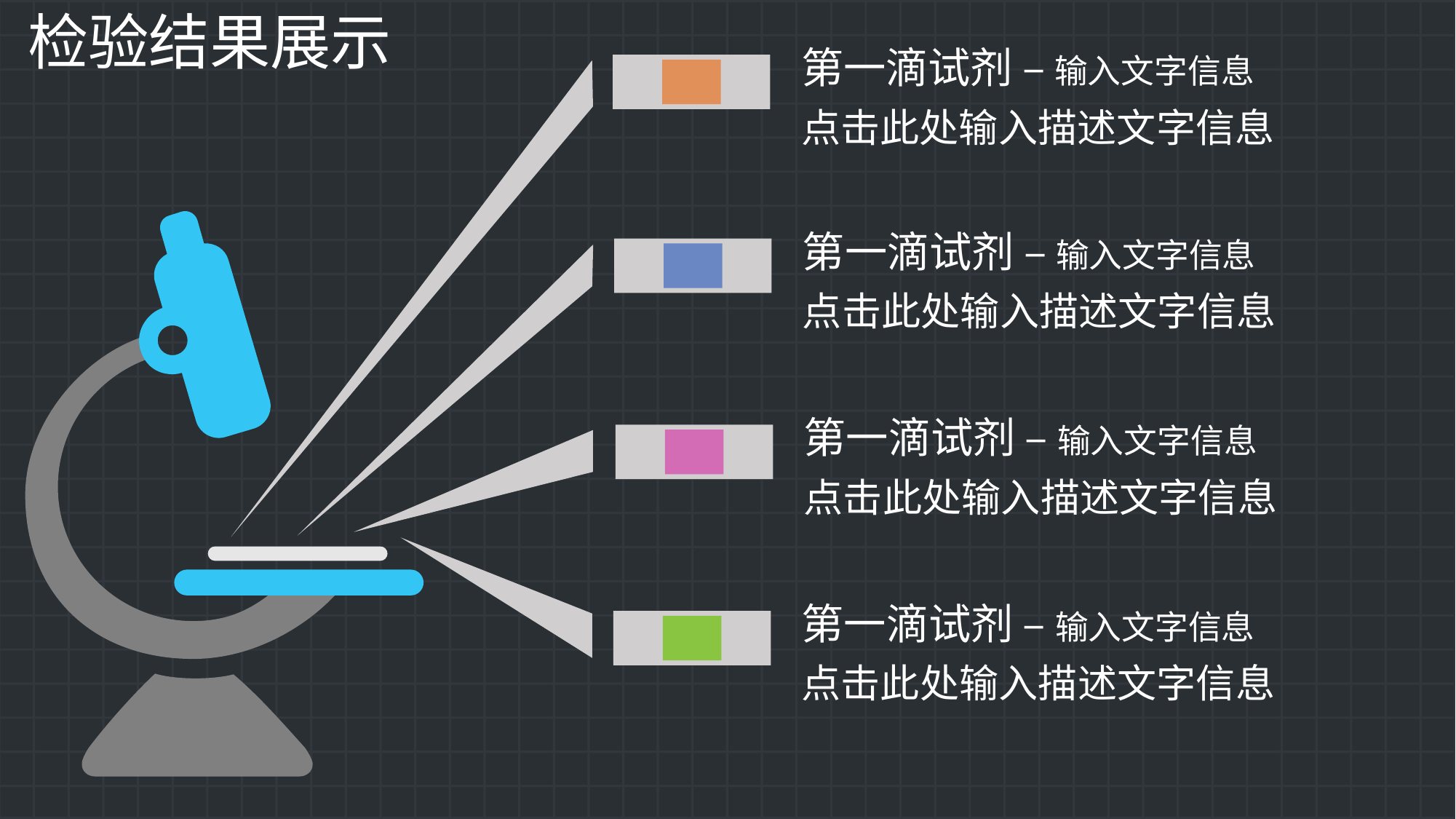

检验结果展示
第一滴试剂 – 输入文字信息
点击此处输入描述文字信息

第一滴试剂 – 输入文字信息
点击此处输入描述文字信息

第一滴试剂 – 输入文字信息
点击此处输入描述文字信息

第一滴试剂 – 输入文字信息
点击此处输入描述文字信息